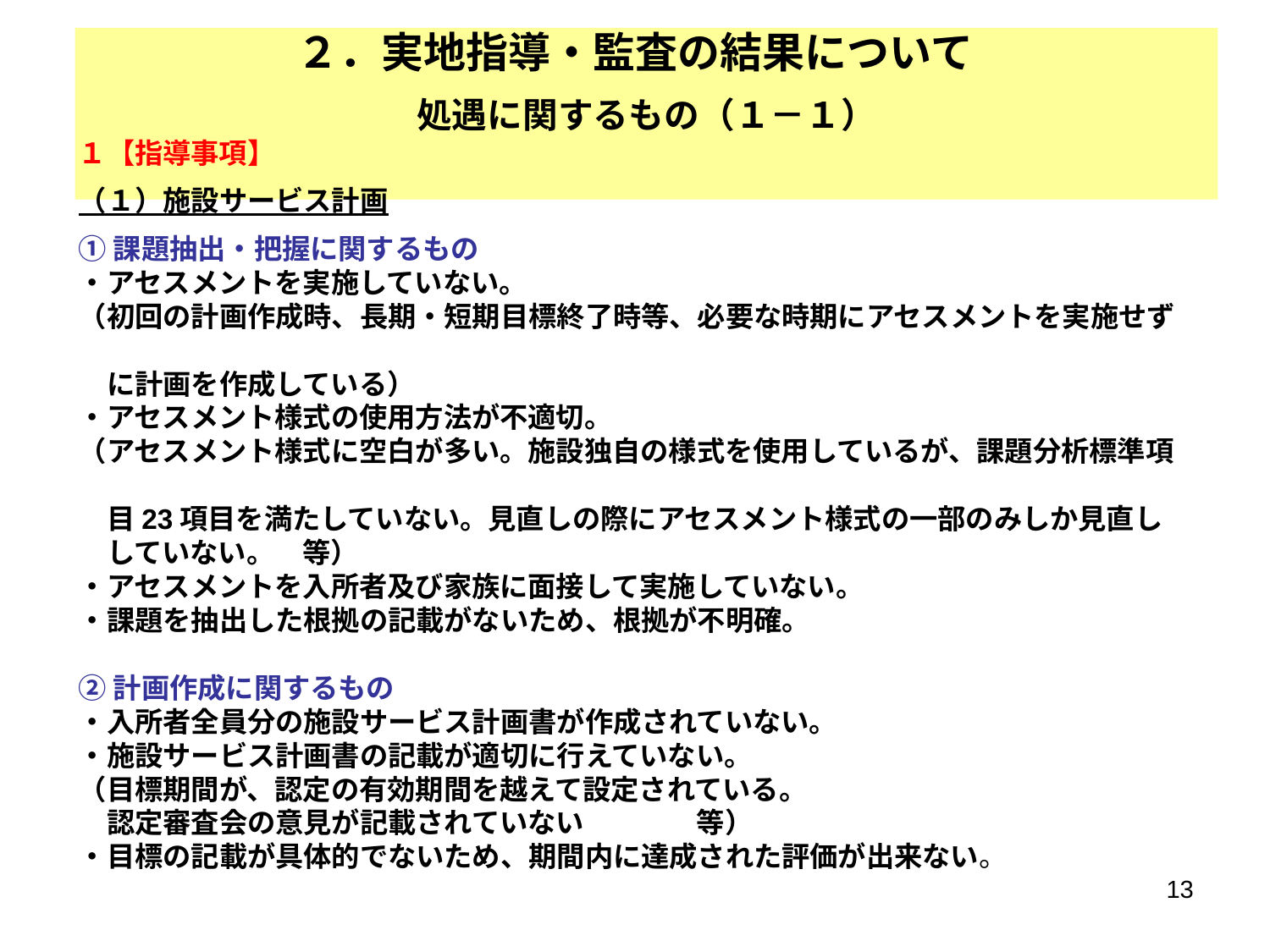

２．実地指導・監査の結果について
# 処遇に関するもの（１－１）
１【指導事項】
（１）施設サービス計画
①課題抽出・把握に関するもの
・アセスメントを実施していない。
（初回の計画作成時、長期・短期目標終了時等、必要な時期にアセスメントを実施せず
　に計画を作成している）
・アセスメント様式の使用方法が不適切。
（アセスメント様式に空白が多い。施設独自の様式を使用しているが、課題分析標準項
　目23項目を満たしていない。見直しの際にアセスメント様式の一部のみしか見直し
　していない。　等）
・アセスメントを入所者及び家族に面接して実施していない。
・課題を抽出した根拠の記載がないため、根拠が不明確。

②計画作成に関するもの
・入所者全員分の施設サービス計画書が作成されていない。
・施設サービス計画書の記載が適切に行えていない。
（目標期間が、認定の有効期間を越えて設定されている。
　認定審査会の意見が記載されていない　　　　等）
・目標の記載が具体的でないため、期間内に達成された評価が出来ない。
13